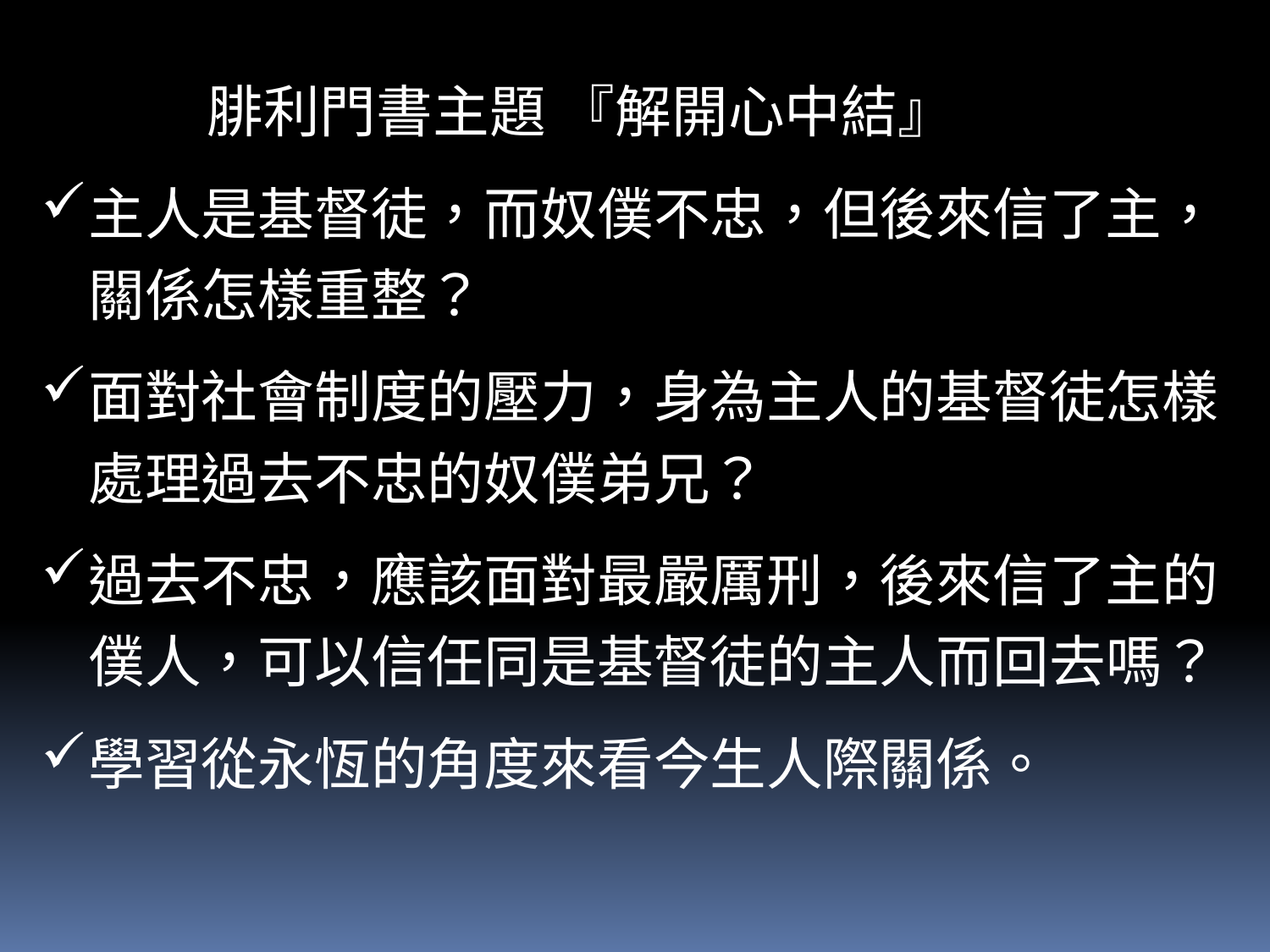

腓利門書主題 『解開心中結』
主人是基督徒，而奴僕不忠，但後來信了主，關係怎樣重整？
面對社會制度的壓力，身為主人的基督徒怎樣處理過去不忠的奴僕弟兄？
過去不忠，應該面對最嚴厲刑，後來信了主的僕人，可以信任同是基督徒的主人而回去嗎？
學習從永恆的角度來看今生人際關係。